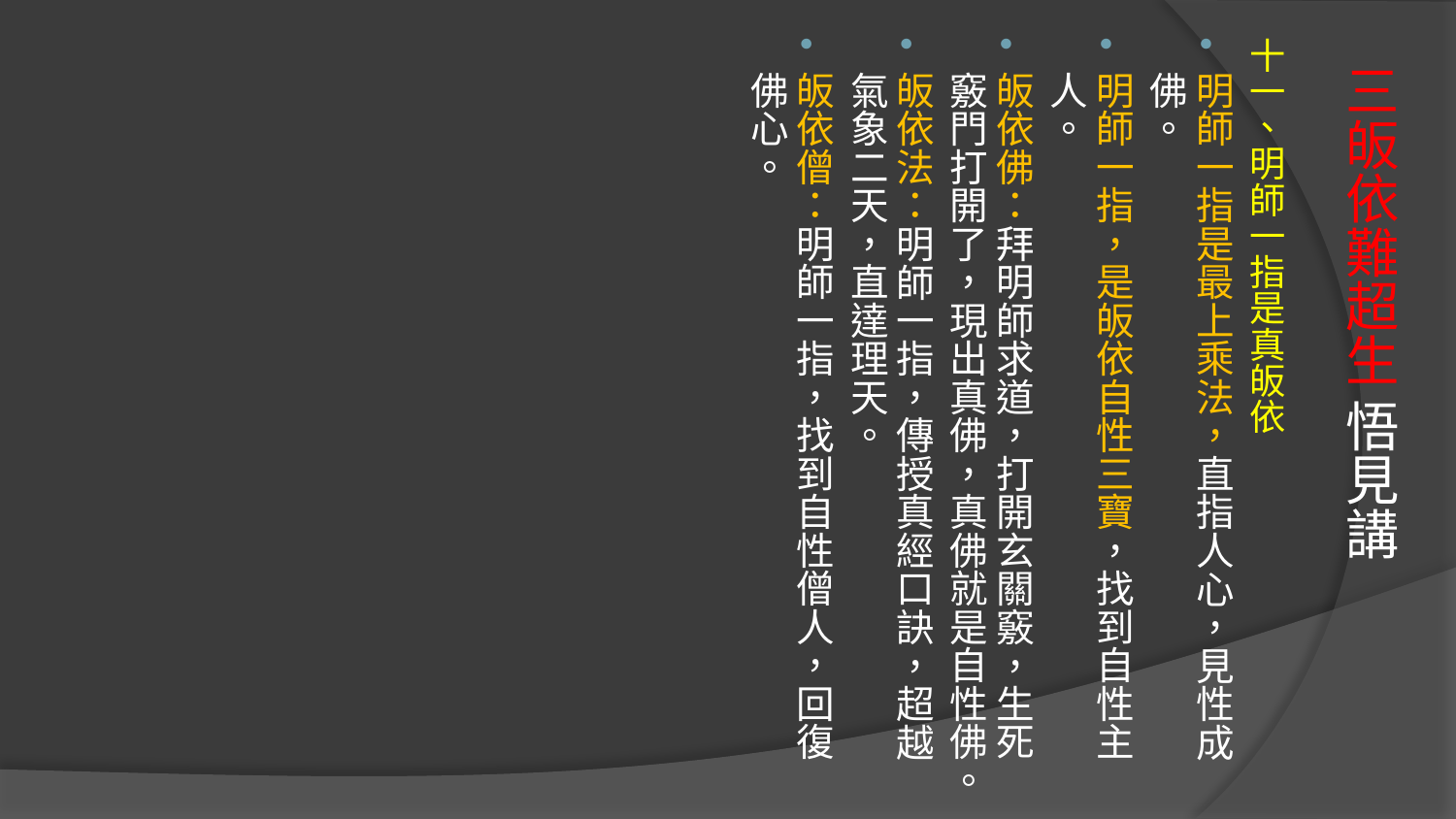

十一、明師一指是真皈依
明師一指是最上乘法，直指人心，見性成佛。
明師一指，是皈依自性三寶，找到自性主人。
皈依佛：拜明師求道，打開玄關竅，生死竅門打開了，現出真佛，真佛就是自性佛。
皈依法：明師一指，傳授真經口訣，超越氣象二天，直達理天。
皈依僧：明師一指，找到自性僧人，回復佛心。

# 三皈依難超生 悟見講